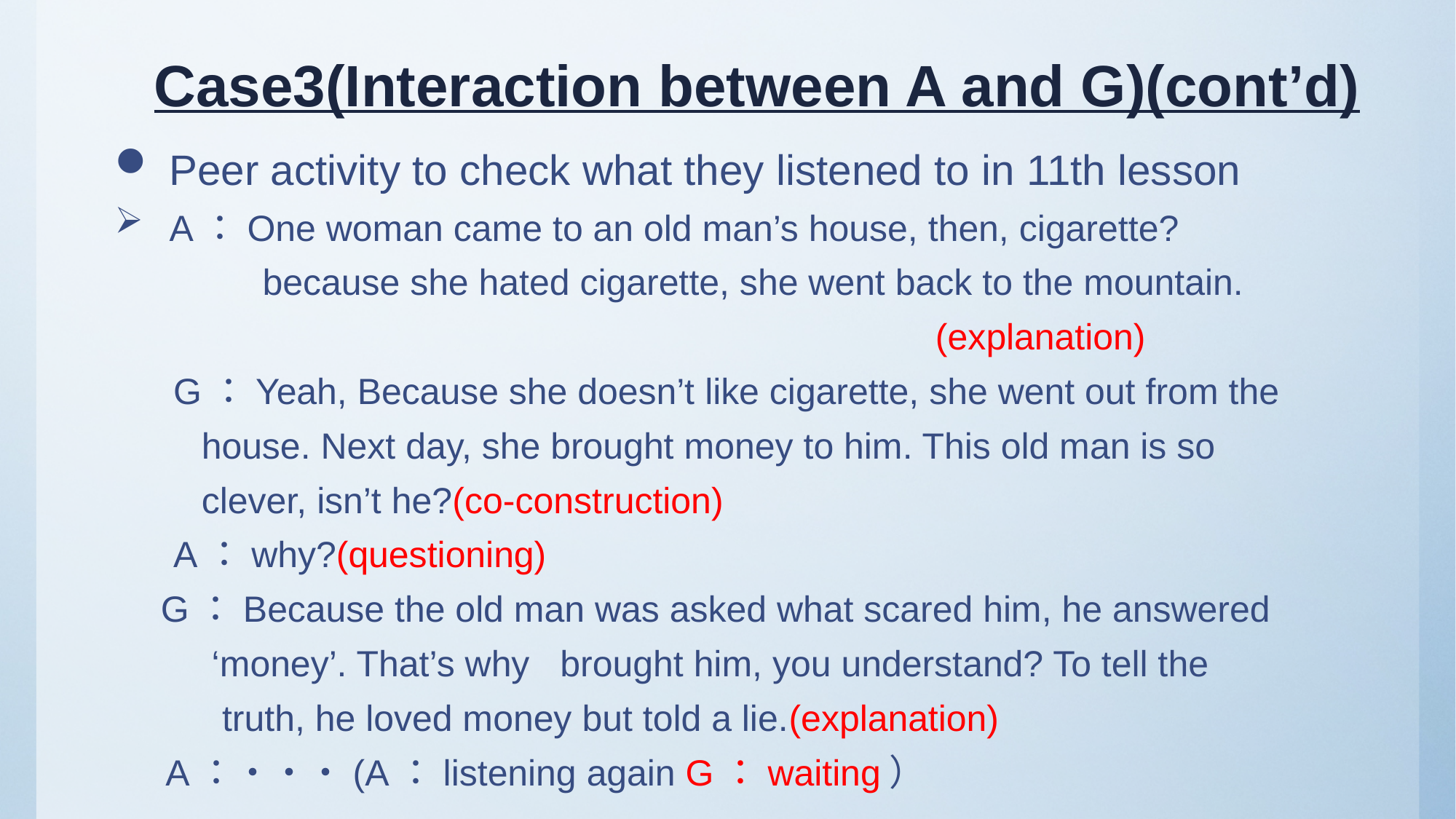

Case3(Interaction between A and G)(cont’d)
Peer activity to check what they listened to in 11th lesson
A：One woman came to an old man’s house, then, cigarette?
　　　   because she hated cigarette, she went back to the mountain.
                                                                                (explanation)
　 G：Yeah, Because she doesn’t like cigarette, she went out from the
        house. Next day, she brought money to him. This old man is so
        clever, isn’t he?(co-construction)
　 A：why?(questioning)
    G：Because the old man was asked what scared him, he answered
         ‘money’. That’s why   brought him, you understand? To tell the
          truth, he loved money but told a lie.(explanation)
     A：・・・(A：listening again G：waiting）